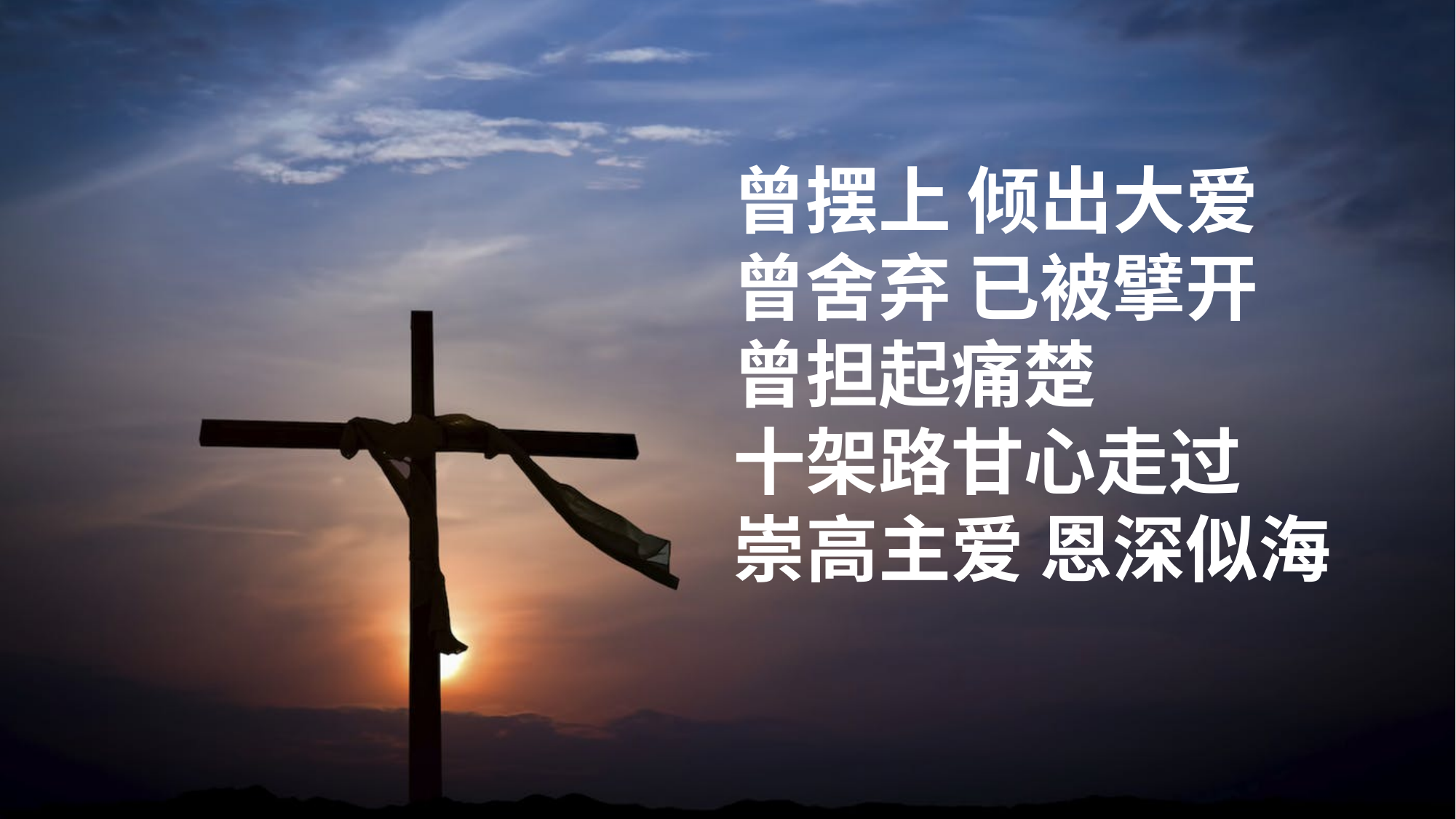

曾摆上 倾出大爱
曾舍弃 已被擘开
曾担起痛楚
十架路甘心走过
崇高主爱 恩深似海